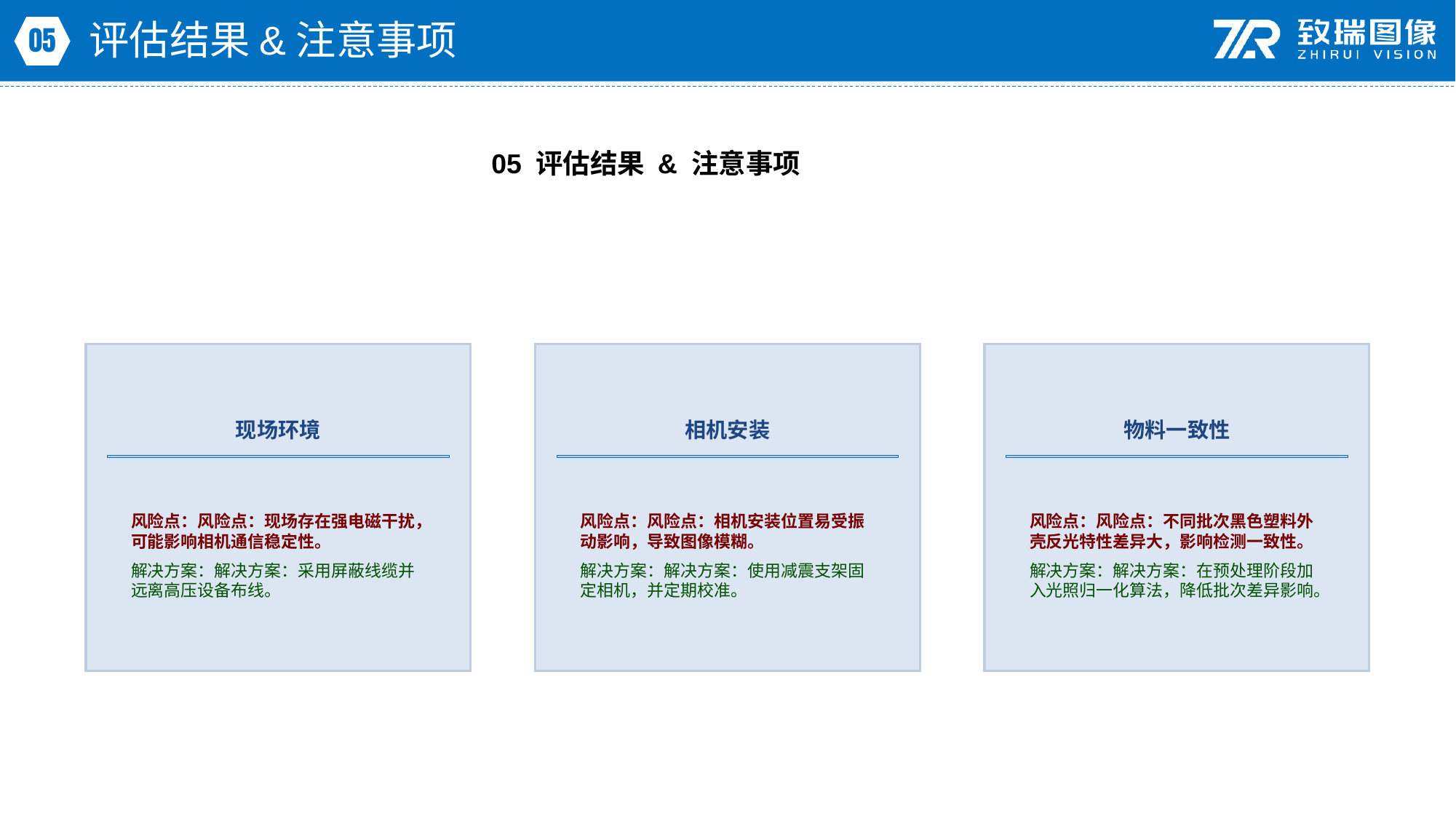

评估结果&注意事项
05

05 评估结果 & 注意事项

现场环境

相机安装

物料一致性

风险点：风险点：现场存在强电磁干扰，可能影响相机通信稳定性。
解决方案：解决方案：采用屏蔽线缆并远离高压设备布线。

风险点：风险点：相机安装位置易受振动影响，导致图像模糊。
解决方案：解决方案：使用减震支架固定相机，并定期校准。

风险点：风险点：不同批次黑色塑料外壳反光特性差异大，影响检测一致性。
解决方案：解决方案：在预处理阶段加入光照归一化算法，降低批次差异影响。